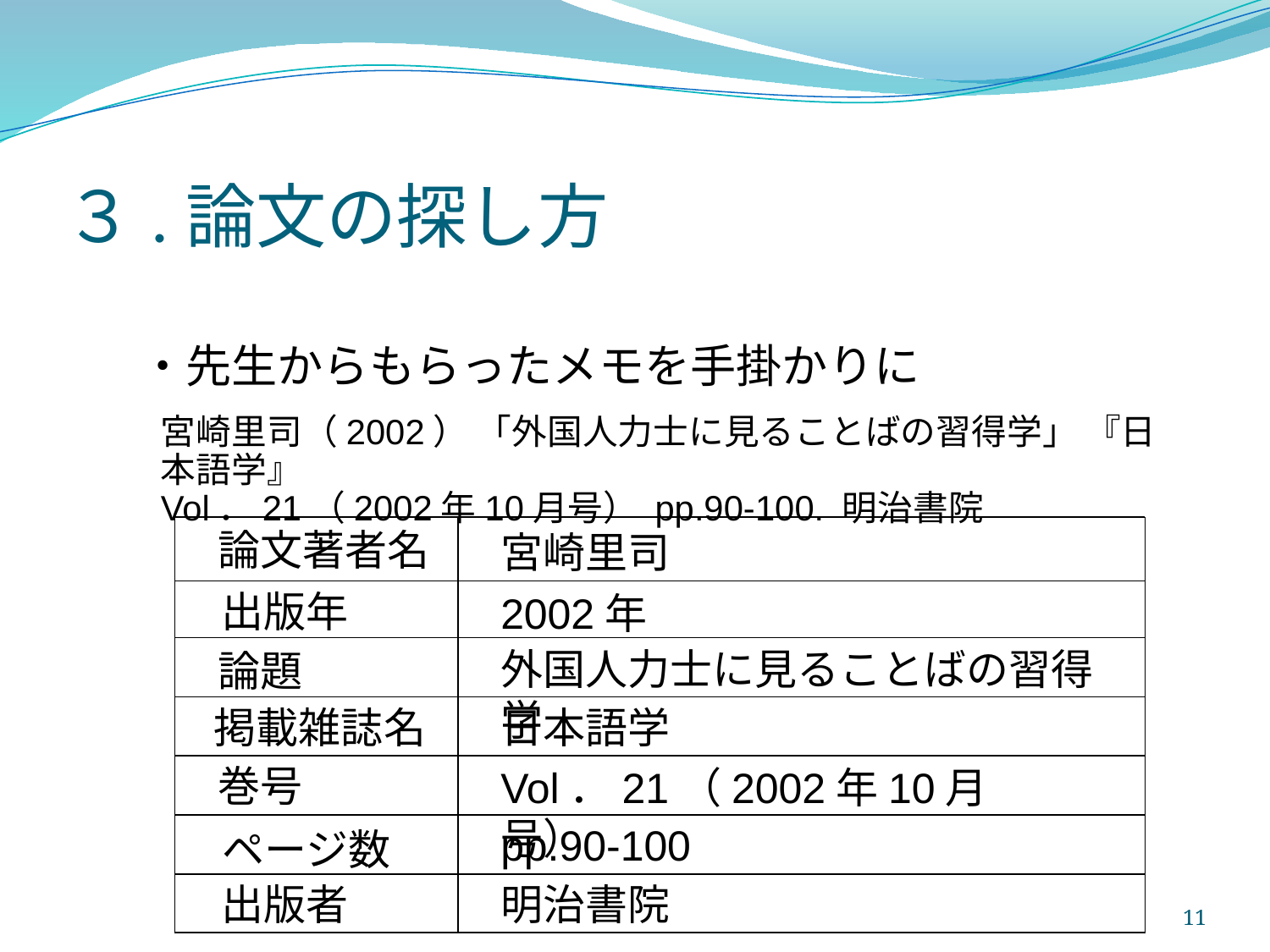

# ３.論文の探し方

・先生からもらったメモを手掛かりに
宮崎里司（2002） 「外国人力士に見ることばの習得学」 『日本語学』
Vol．21（2002年10月号） pp.90-100. 明治書院

論文著者名
宮崎里司
2002年
外国人力士に見ることばの習得学
日本語学
Vol．21（2002年10月号）
pp.90-100
明治書院
出版年
論題
掲載雑誌名
巻号
ページ数
出版者
11